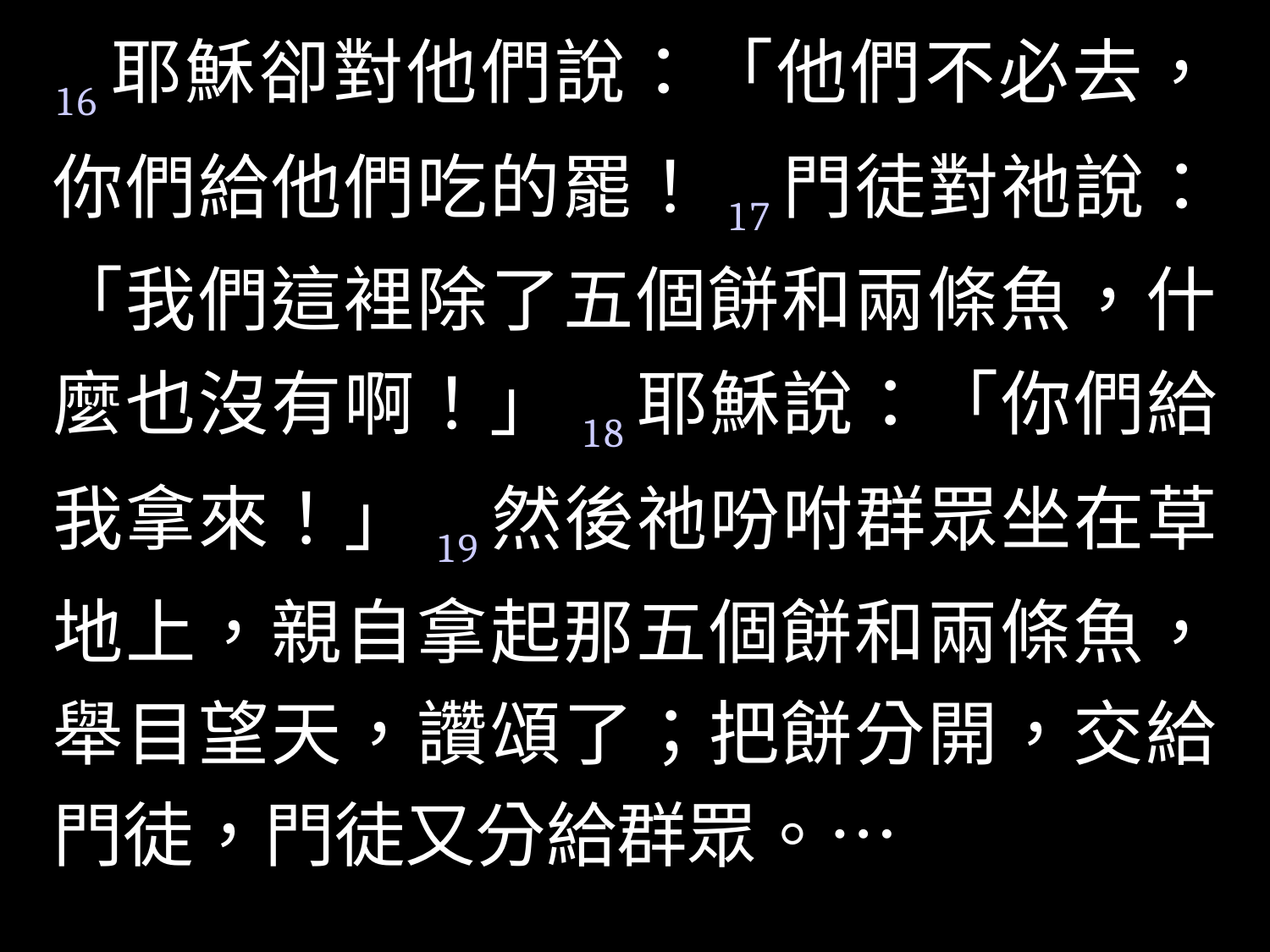

16耶穌卻對他們說：「他們不必去，你們給他們吃的罷！17門徒對祂說：「我們這裡除了五個餅和兩條魚，什麼也沒有啊！」18耶穌說：「你們給我拿來！」19然後祂吩咐群眾坐在草地上，親自拿起那五個餅和兩條魚，舉目望天，讚頌了；把餅分開，交給門徒，門徒又分給群眾。…
14我的弟
兄們，如果有人說自己有信德，卻沒有行為來證實，有什麼益處呢？那信德能救他嗎？15假設有弟兄或姐妹，衣不蔽體，食不果腹，
—— 上主的聖言
信友：感謝天主。
—— 上主的聖言
信友：感謝天主。